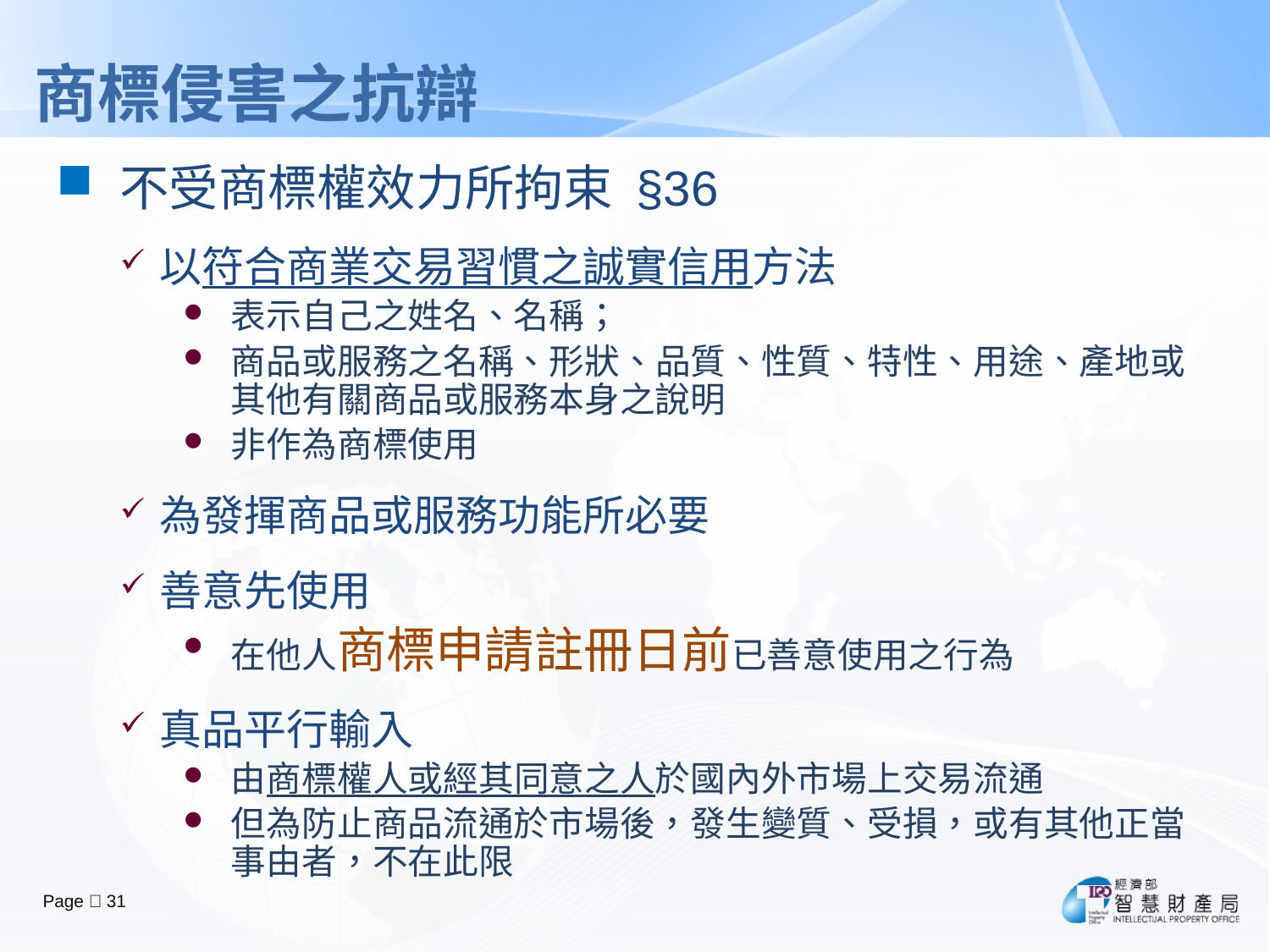

# 商標侵害之抗辯
不受商標權效力所拘束 §36
以符合商業交易習慣之誠實信用方法
表示自己之姓名、名稱；
商品或服務之名稱、形狀、品質、性質、特性、用途、產地或其他有關商品或服務本身之說明
非作為商標使用
為發揮商品或服務功能所必要
善意先使用
在他人商標申請註冊日前已善意使用之行為
真品平行輸入
由商標權人或經其同意之人於國內外市場上交易流通
但為防止商品流通於市場後，發生變質、受損，或有其他正當事由者，不在此限